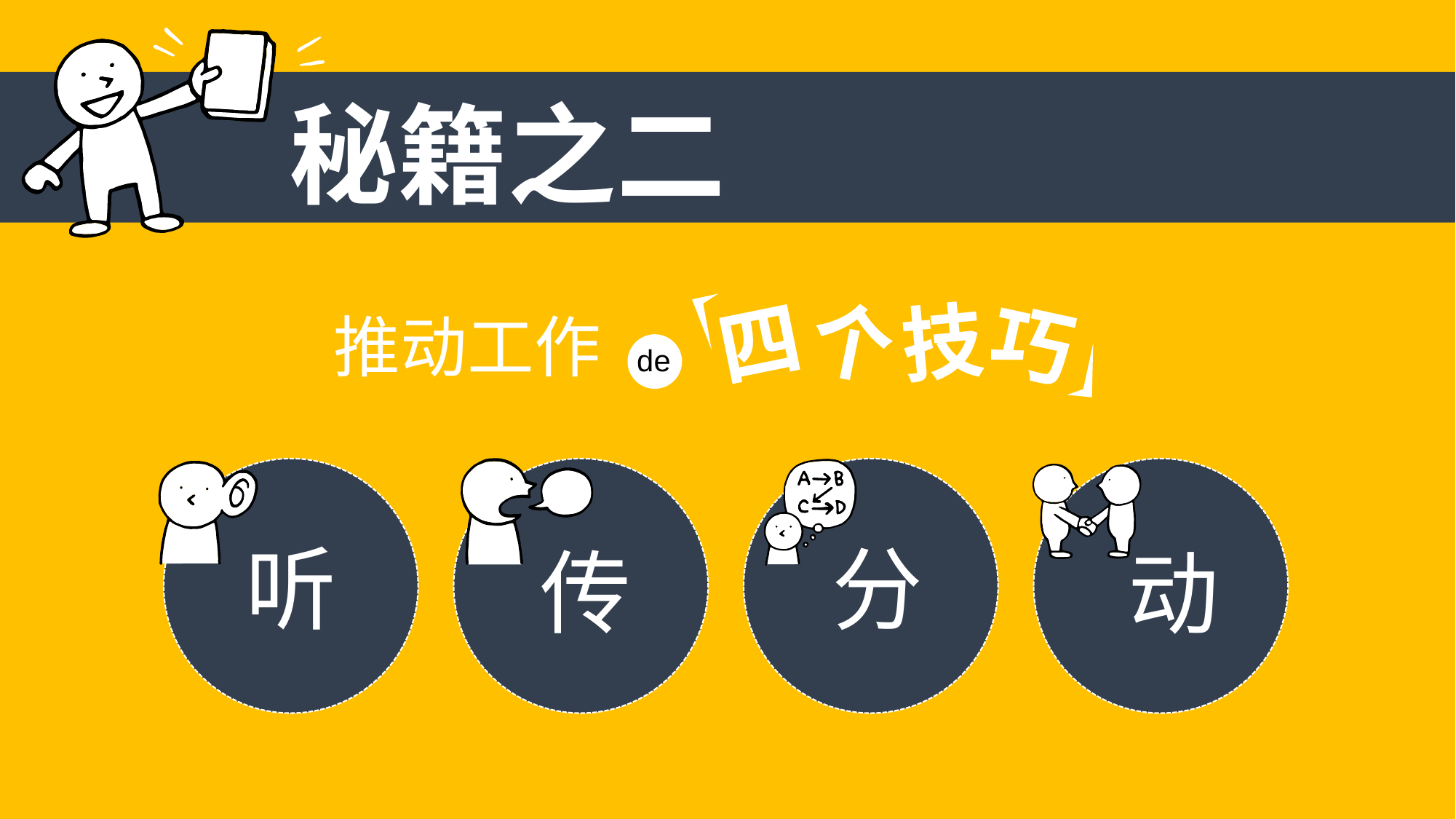

秘籍之二
技
个
四
巧
推动工作

de

听
分
传
动